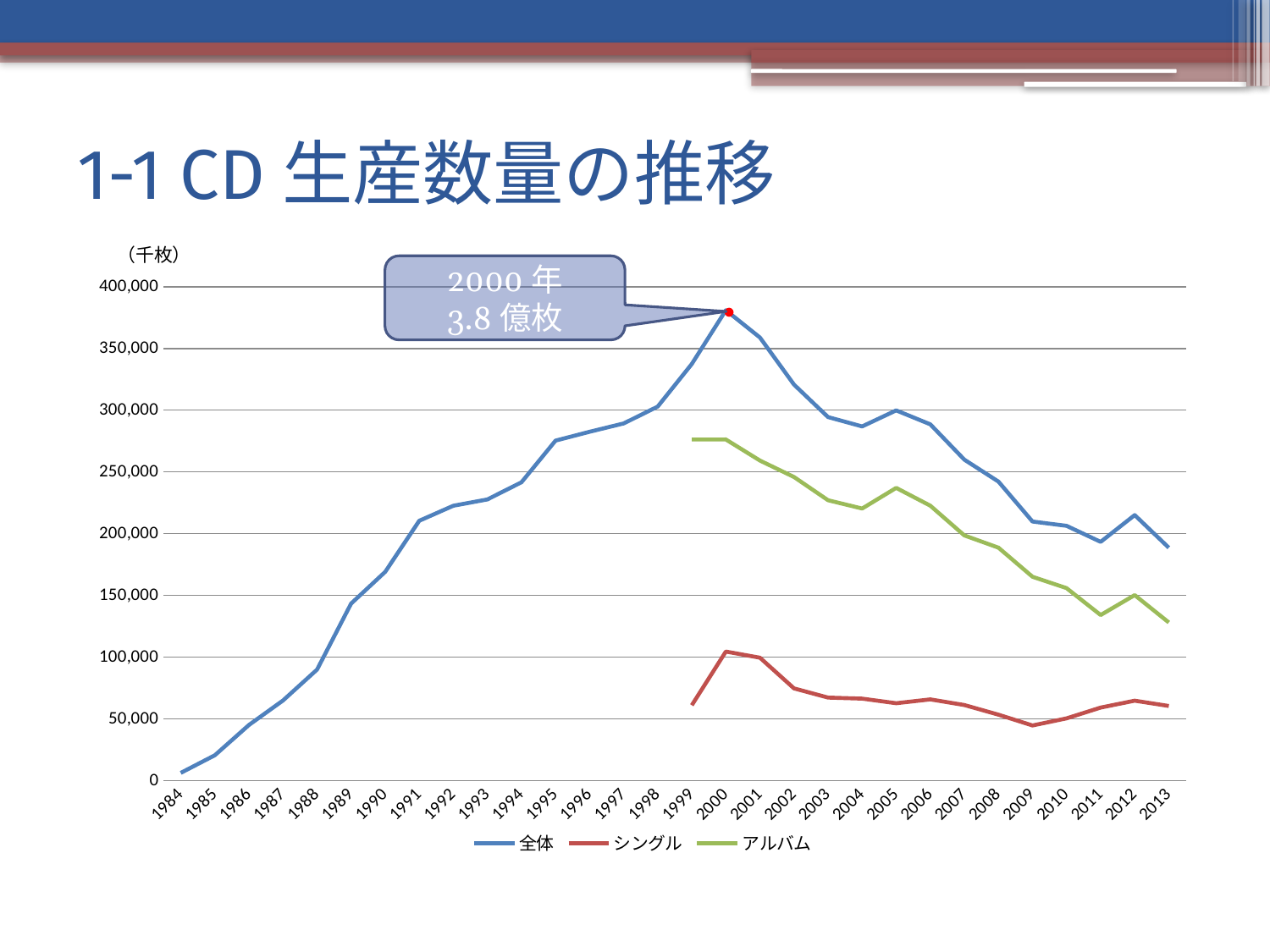

# 1-1 CD生産数量の推移

### Chart

| Category |  |  |  |
|---|---|---|---|
| 1984 | 6365.0 | None | None |
| 1985 | 20638.0 | None | None |
| 1986 | 45120.0 | None | None |
| 1987 | 64992.0 | None | None |
| 1988 | 89980.0 | None | None |
| 1989 | 143424.0 | None | None |
| 1990 | 169129.0 | None | None |
| 1991 | 210497.0 | None | None |
| 1992 | 222671.0 | None | None |
| 1993 | 227756.0 | None | None |
| 1994 | 241699.0 | None | None |
| 1995 | 275369.0 | None | None |
| 1996 | 282556.0 | None | None |
| 1997 | 289313.0 | None | None |
| 1998 | 302913.0 | None | None |
| 1999 | 337424.0 | 61145.0 | 276279.0 |
| 2000 | 380928.0 | 104601.0 | 276327.0 |
| 2001 | 358838.0 | 99605.0 | 259233.0 |
| 2002 | 320712.0 | 74793.0 | 245919.0 |
| 2003 | 294452.0 | 67323.0 | 227129.0 |
| 2004 | 286893.0 | 66473.0 | 220420.0 |
| 2005 | 299861.0 | 62745.0 | 237116.0 |
| 2006 | 288559.0 | 65861.0 | 222698.0 |
| 2007 | 259970.0 | 61324.0 | 198646.0 |
| 2008 | 242212.0 | 53488.0 | 188724.0 |
| 2009 | 209904.0 | 44742.0 | 165162.0 |
| 2010 | 206432.0 | 50503.0 | 155929.0 |
| 2011 | 193411.0 | 59247.0 | 134164.0 |
| 2012 | 215118.0 | 64807.0 | 150311.0 |
| 2013 | 188693.0 | 60556.0 | 128137.0 |
（千枚）
2000年
3.8億枚